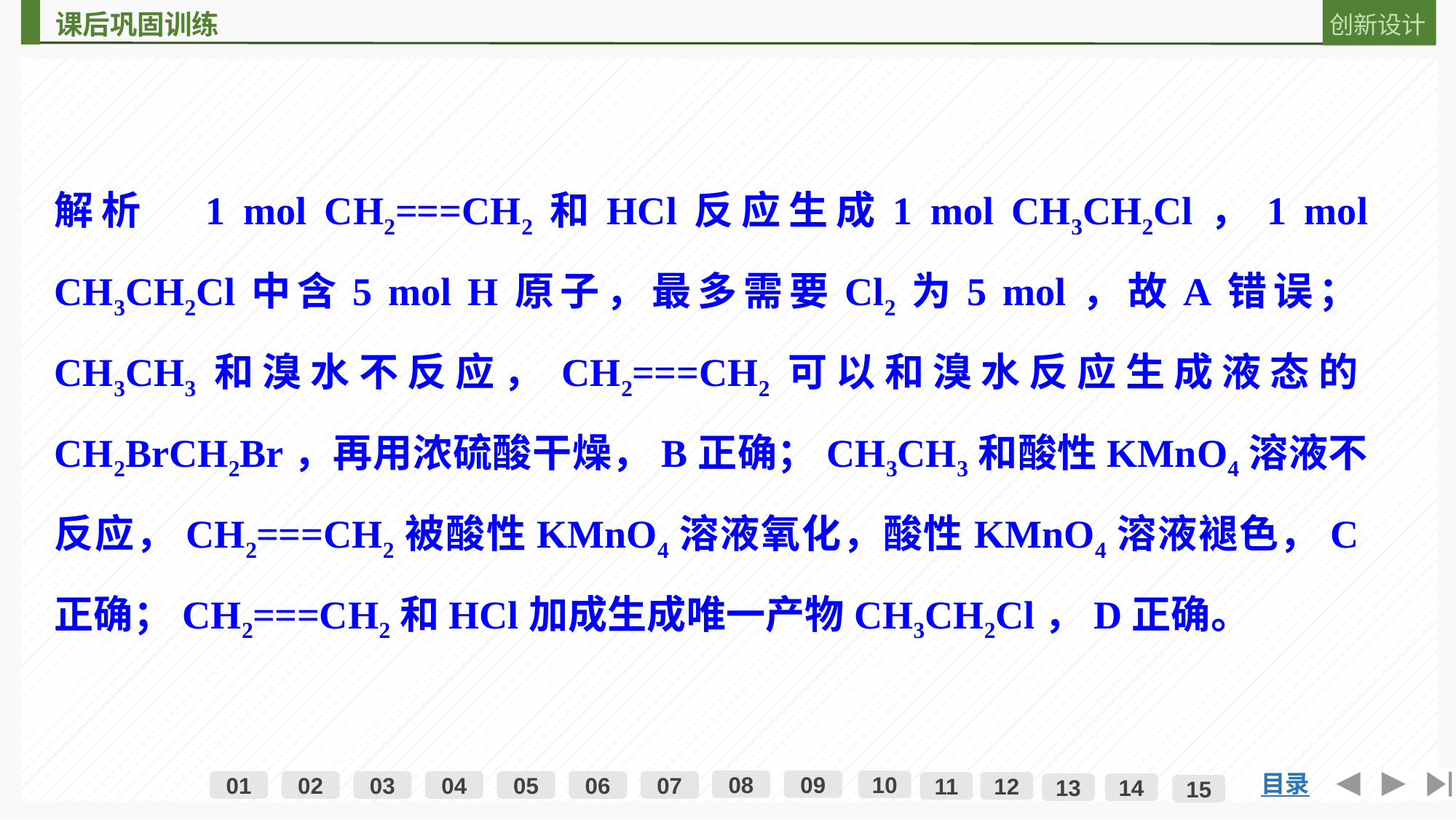

解析　1 mol CH2===CH2和HCl反应生成1 mol CH3CH2Cl，1 mol CH3CH2Cl中含5 mol H原子，最多需要Cl2为5 mol，故A错误；CH3CH3和溴水不反应，CH2===CH2可以和溴水反应生成液态的CH2BrCH2Br，再用浓硫酸干燥，B正确；CH3CH3和酸性KMnO4溶液不反应，CH2===CH2被酸性KMnO4溶液氧化，酸性KMnO4溶液褪色，C正确；CH2===CH2和HCl加成生成唯一产物CH3CH2Cl，D正确。